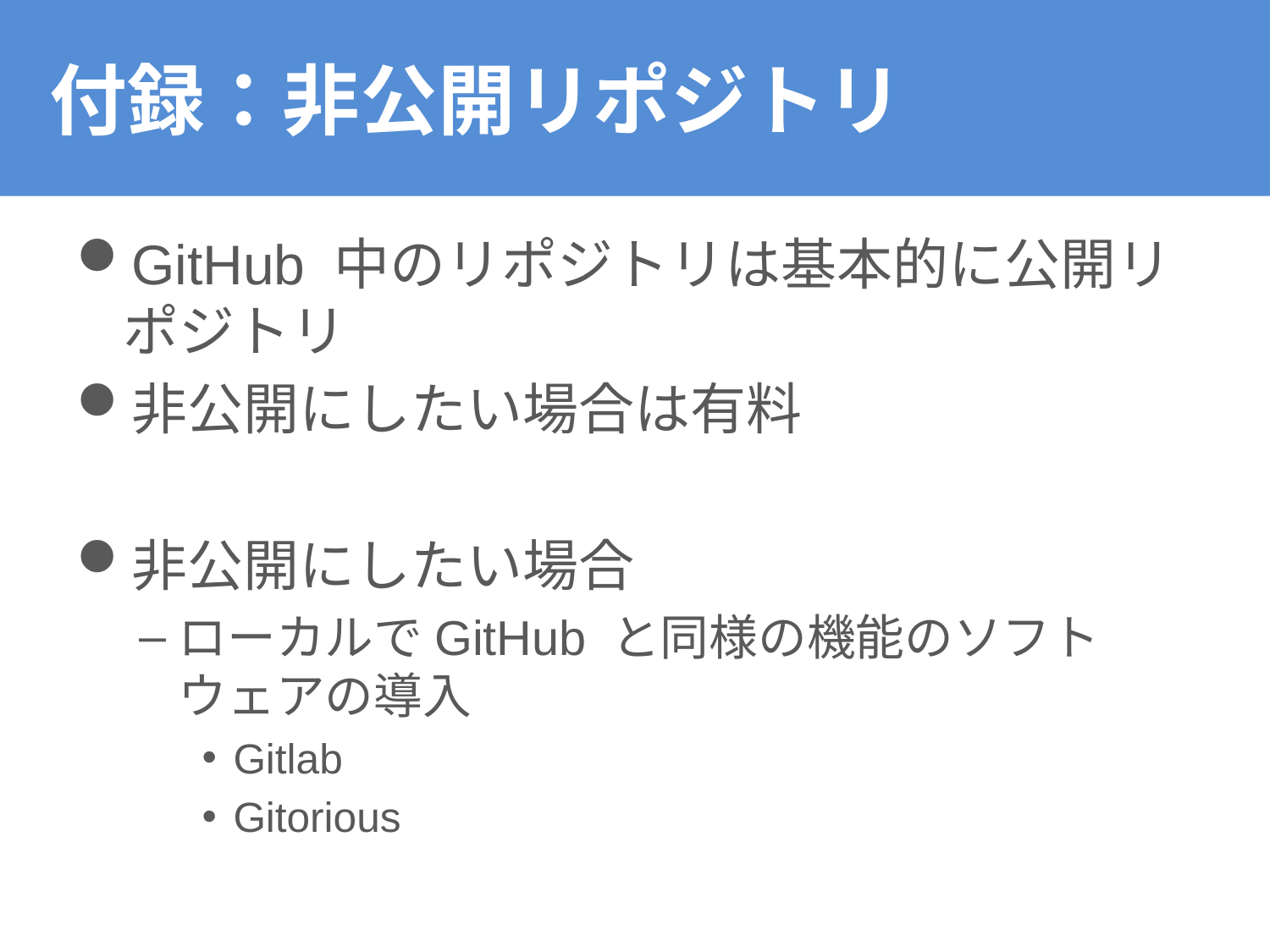

# 付録：非公開リポジトリ
GitHub 中のリポジトリは基本的に公開リポジトリ
非公開にしたい場合は有料

非公開にしたい場合
ローカルでGitHub と同様の機能のソフトウェアの導入
Gitlab
Gitorious